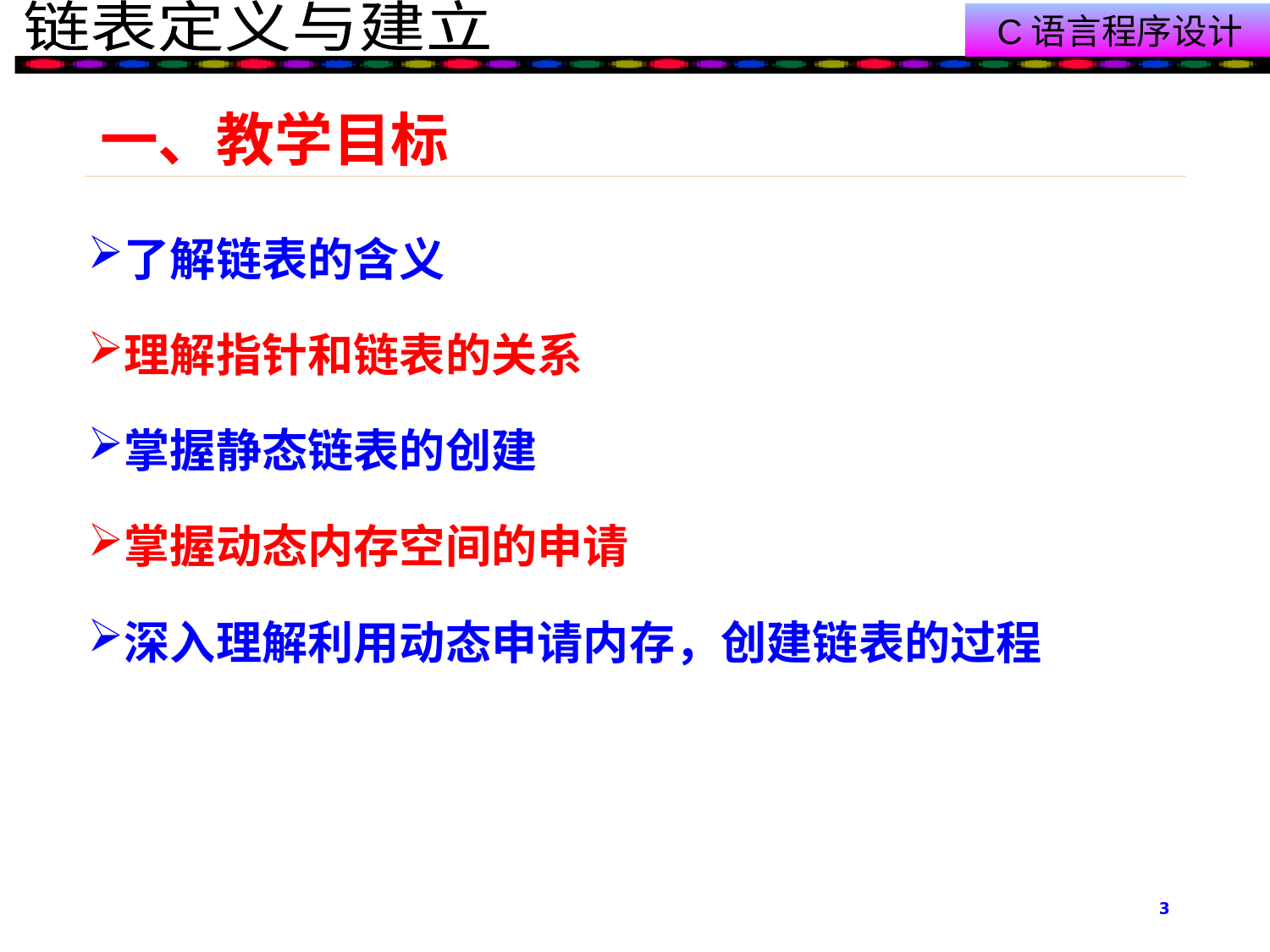

# 一、教学目标
了解链表的含义
理解指针和链表的关系
掌握静态链表的创建
掌握动态内存空间的申请
深入理解利用动态申请内存，创建链表的过程

3